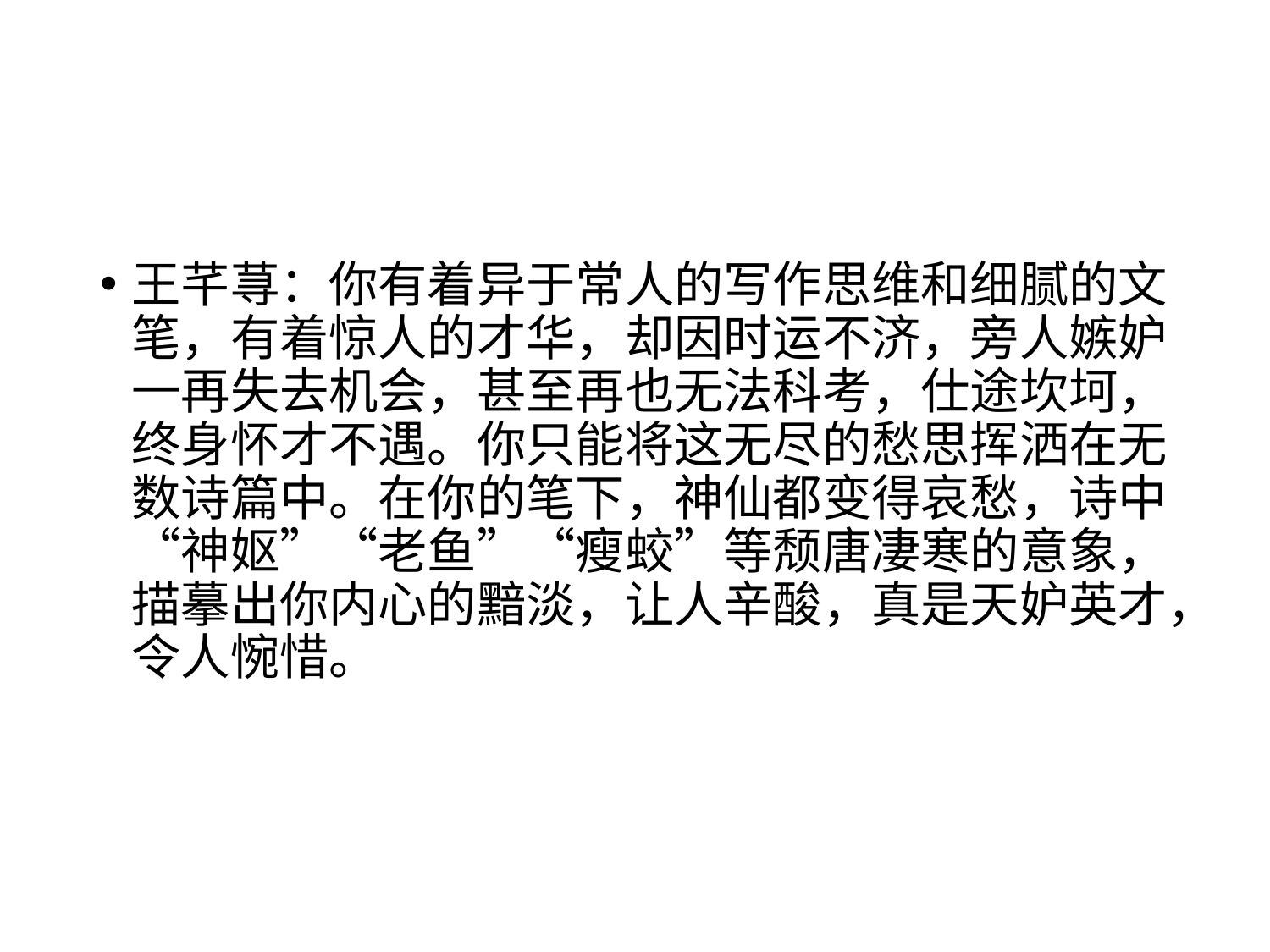

#
王芊荨：你有着异于常人的写作思维和细腻的文笔，有着惊人的才华，却因时运不济，旁人嫉妒一再失去机会，甚至再也无法科考，仕途坎坷，终身怀才不遇。你只能将这无尽的愁思挥洒在无数诗篇中。在你的笔下，神仙都变得哀愁，诗中“神妪”“老鱼”“瘦蛟”等颓唐凄寒的意象，描摹出你内心的黯淡，让人辛酸，真是天妒英才，令人惋惜。